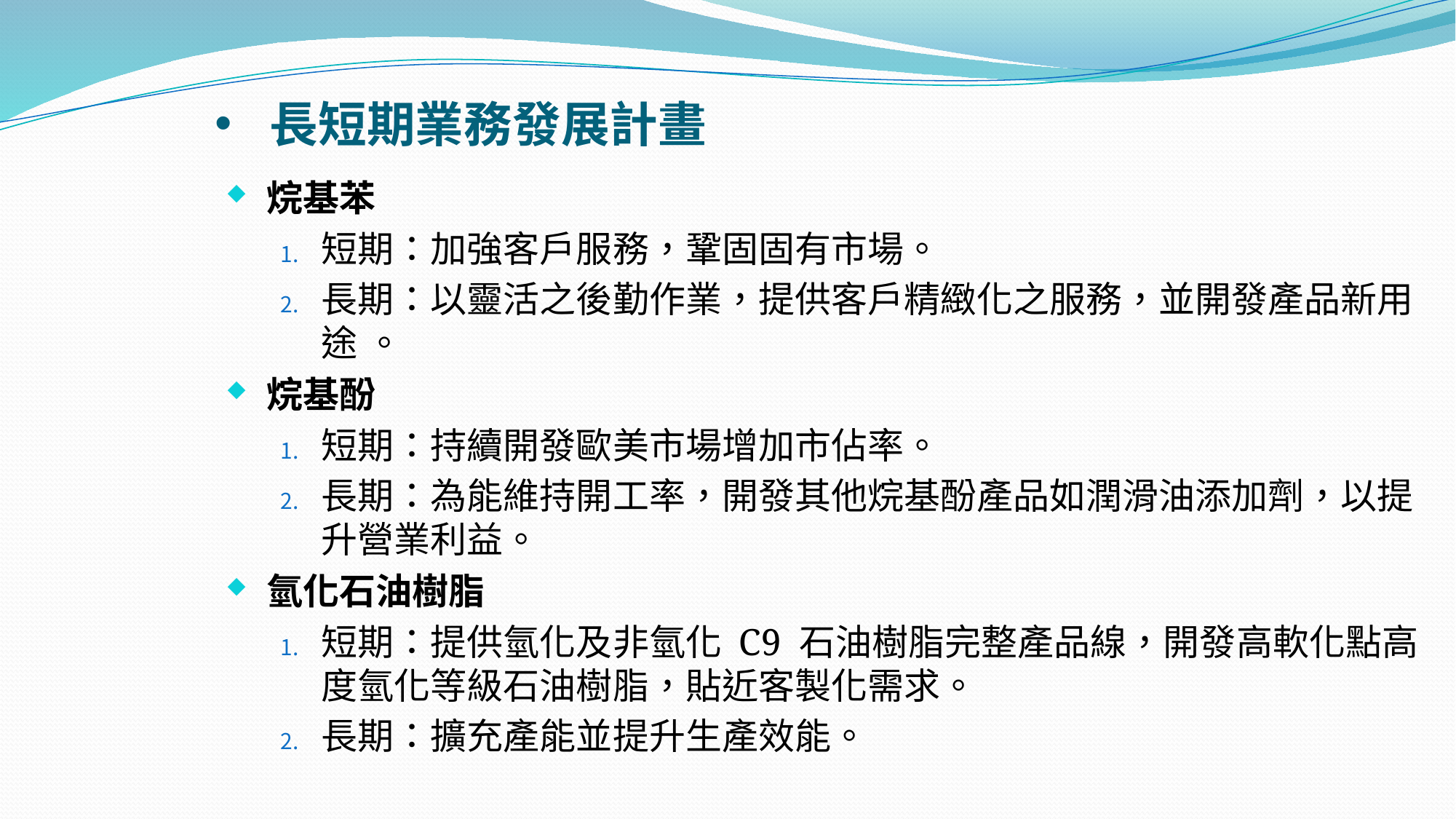

# 長短期業務發展計畫
烷基苯
短期：加強客戶服務，鞏固固有市場。
長期：以靈活之後勤作業，提供客戶精緻化之服務，並開發產品新用途 。
烷基酚
短期：持續開發歐美市場增加市佔率。
長期：為能維持開工率，開發其他烷基酚產品如潤滑油添加劑，以提升營業利益。
氫化石油樹脂
短期：提供氫化及非氫化 C9 石油樹脂完整產品線，開發高軟化點高度氫化等級石油樹脂，貼近客製化需求。
長期：擴充產能並提升生產效能。